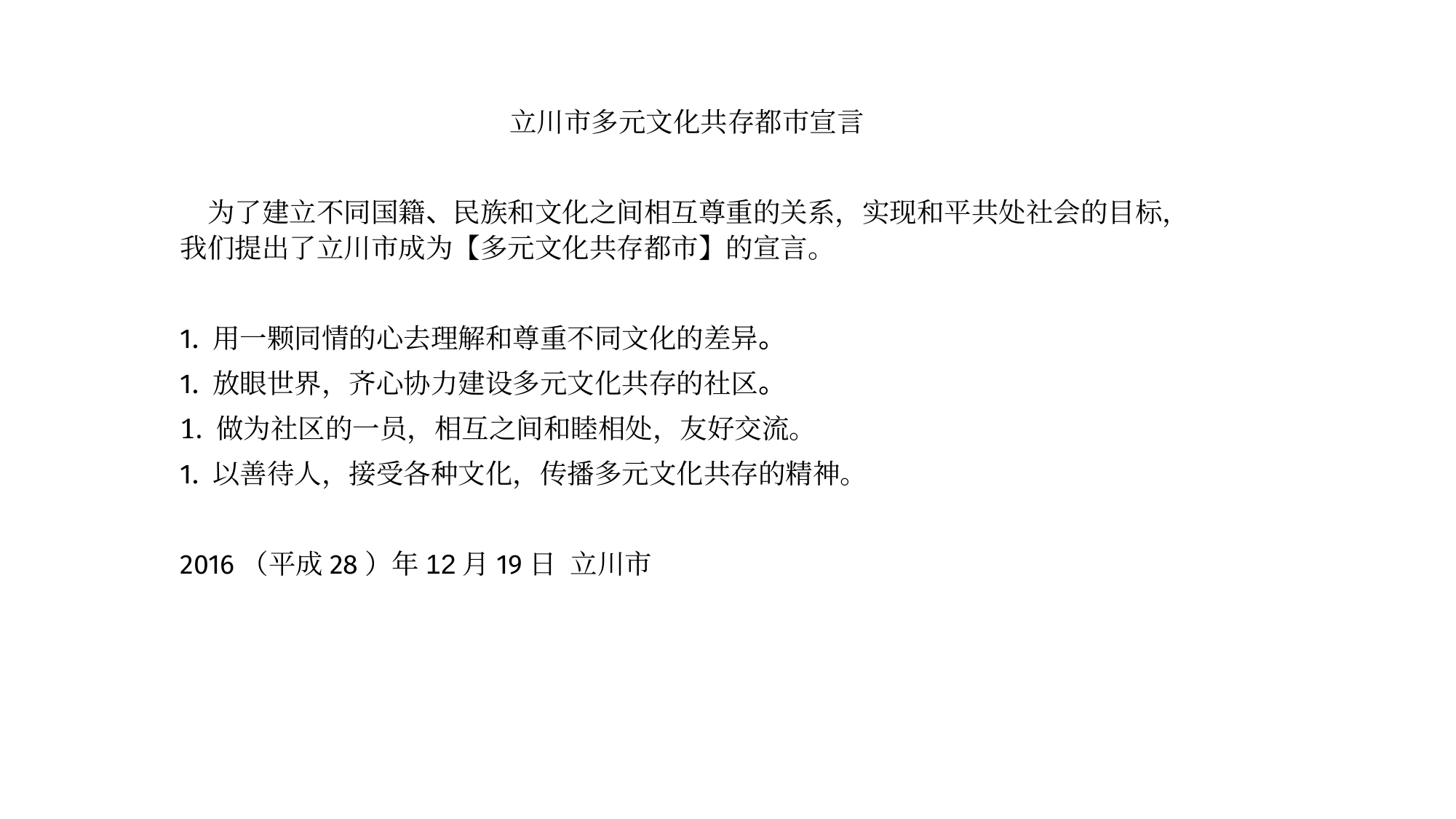

立川市多元文化共存都市宣言

　为了建立不同国籍、民族和文化之间相互尊重的关系，实现和平共处社会的目标，我们提出了立川市成为【多元文化共存都市】的宣言。

1. 用一颗同情的心去理解和尊重不同文化的差异。
1. 放眼世界，齐心协力建设多元文化共存的社区。
1. 做为社区的一员，相互之间和睦相处，友好交流。
1. 以善待人，接受各种文化，传播多元文化共存的精神。

2016（平成28）年12月19日  立川市